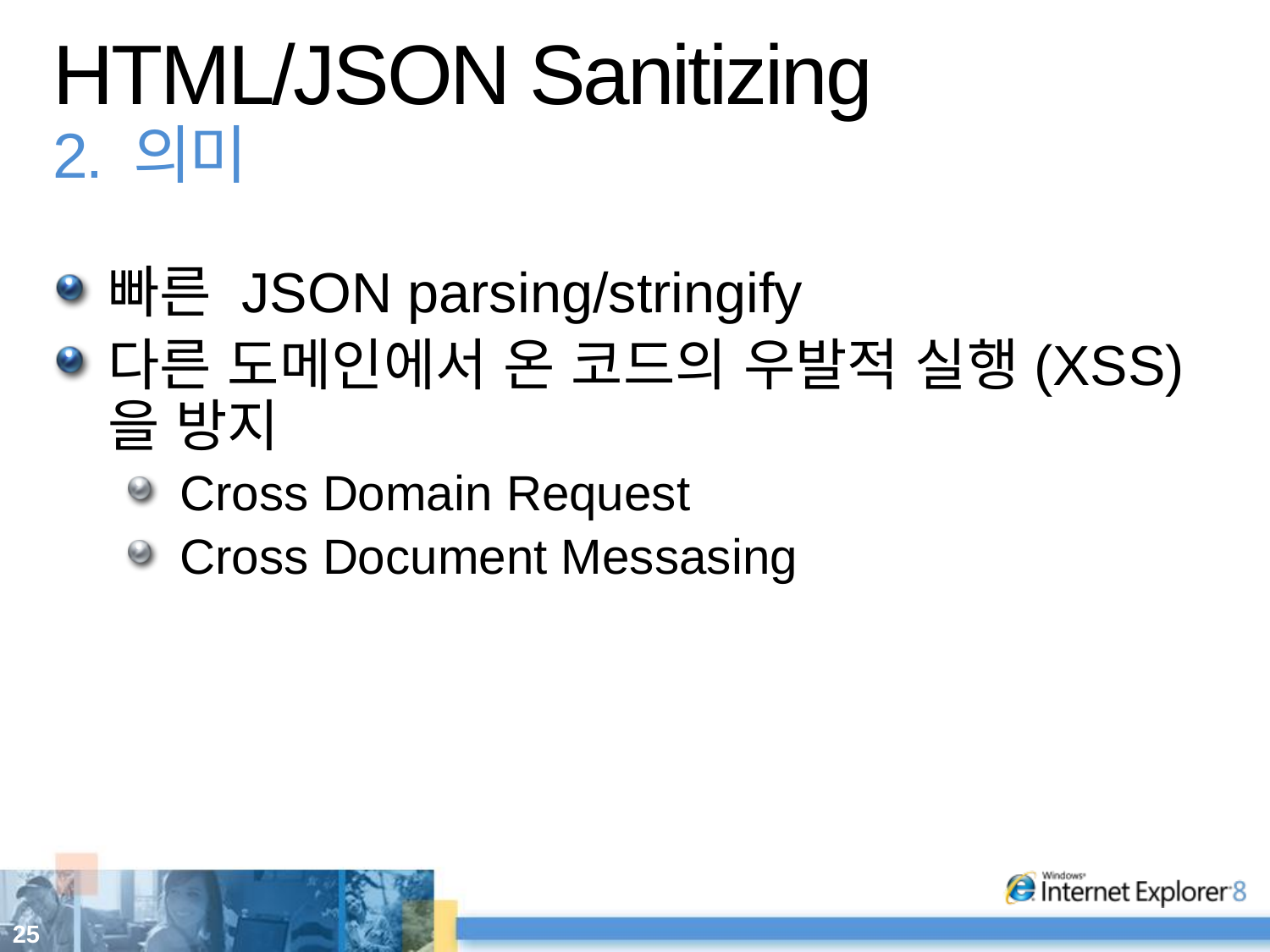

# HTML/JSON Sanitizing 2. 의미
빠른 JSON parsing/stringify
다른 도메인에서 온 코드의 우발적 실행(XSS)을 방지
Cross Domain Request
Cross Document Messasing